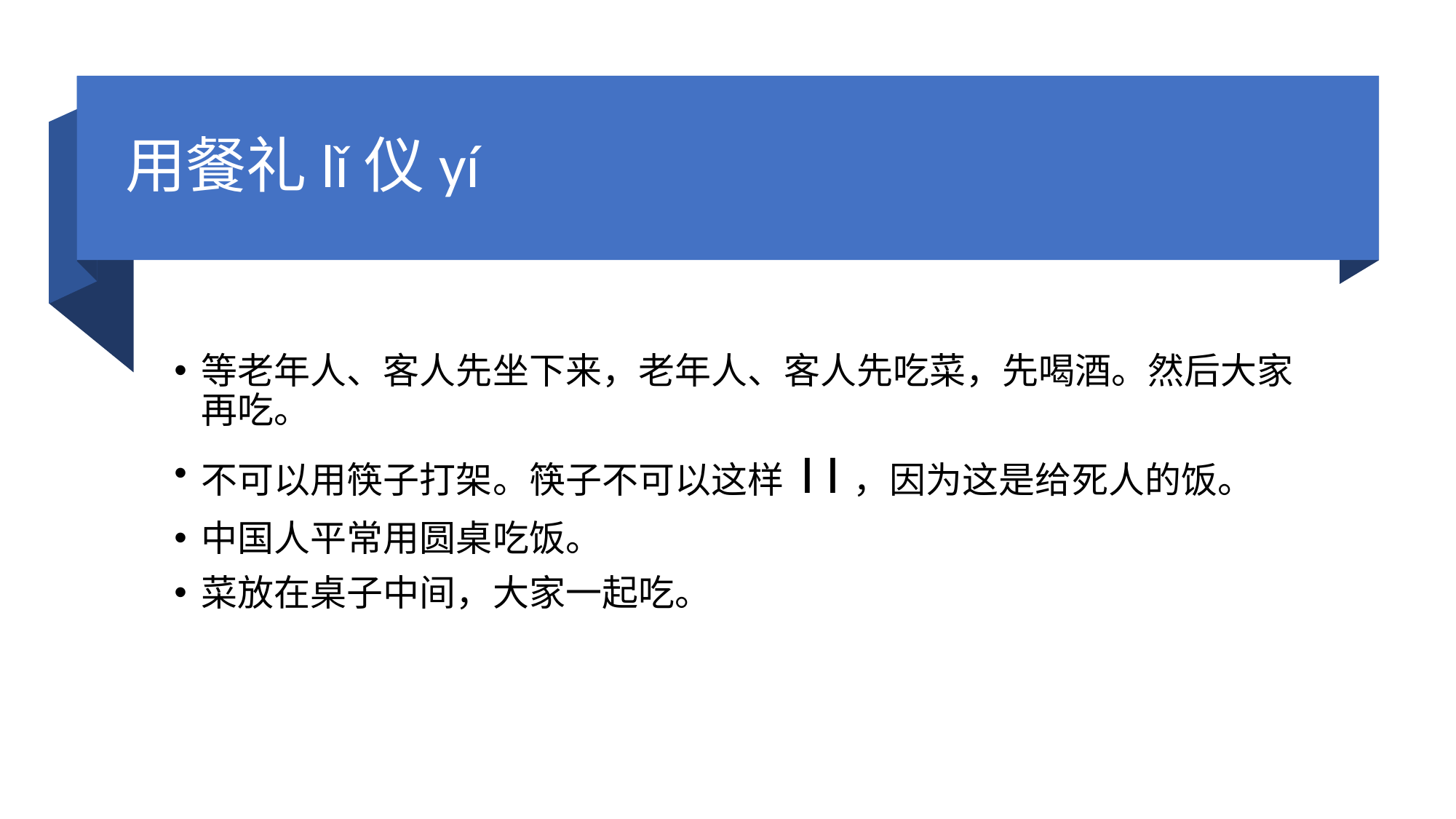

# 用餐礼lǐ仪yí

等老年人、客人先坐下来，老年人、客人先吃菜，先喝酒。然后大家再吃。
不可以用筷子打架。筷子不可以这样 I I，因为这是给死人的饭。
中国人平常用圆桌吃饭。
菜放在桌子中间，大家一起吃。